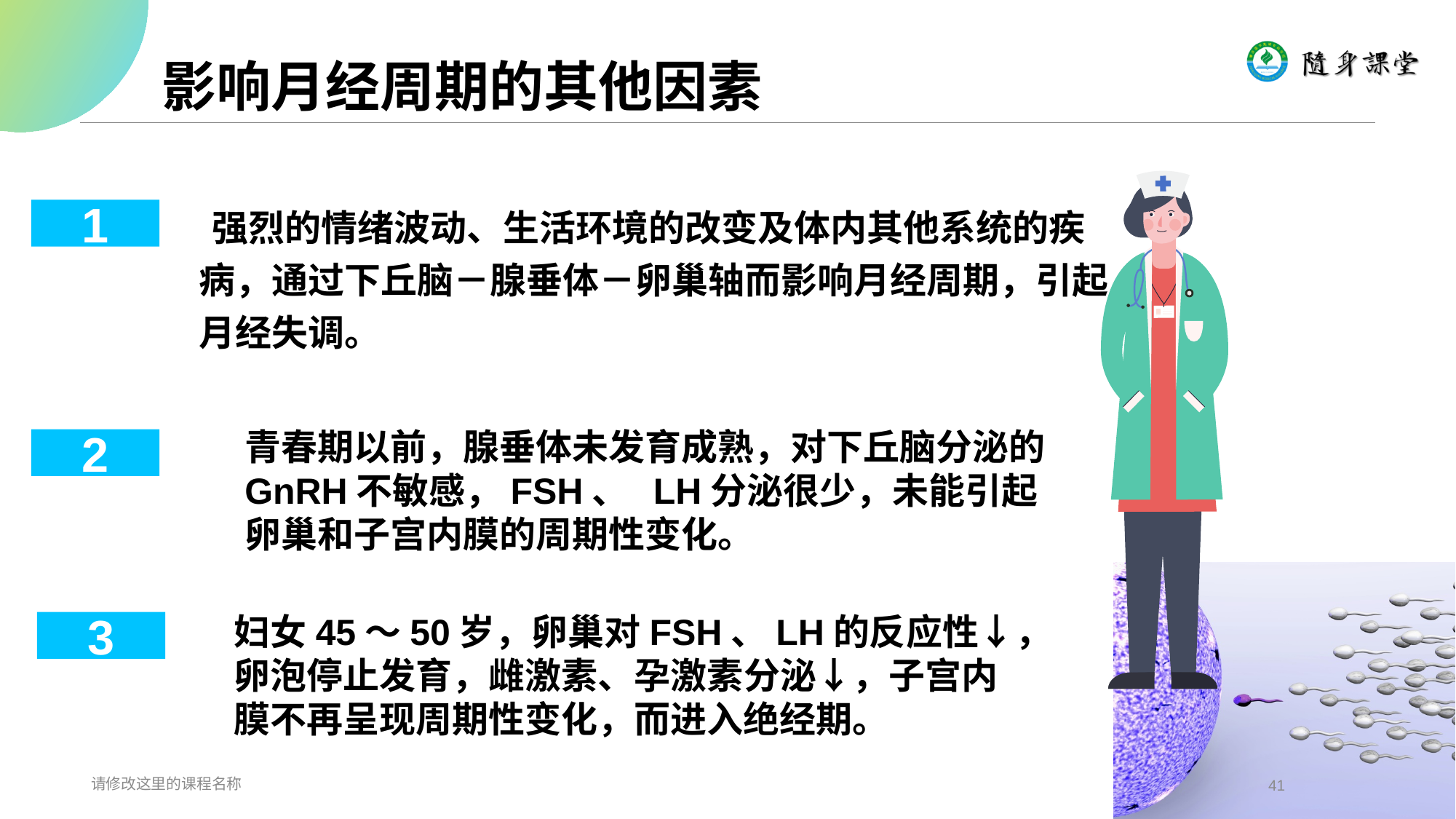

# 影响月经周期的其他因素

   强烈的情绪波动、生活环境的改变及体内其他系统的疾病，通过下丘脑－腺垂体－卵巢轴而影响月经周期，引起月经失调。
1

2

3
青春期以前，腺垂体未发育成熟，对下丘脑分泌的GnRH不敏感，FSH、  LH分泌很少，未能引起卵巢和子宫内膜的周期性变化。
妇女45～50岁，卵巢对FSH、LH的反应性↓，卵泡停止发育，雌激素、孕激素分泌↓，子宫内膜不再呈现周期性变化，而进入绝经期。
请修改这里的课程名称
41